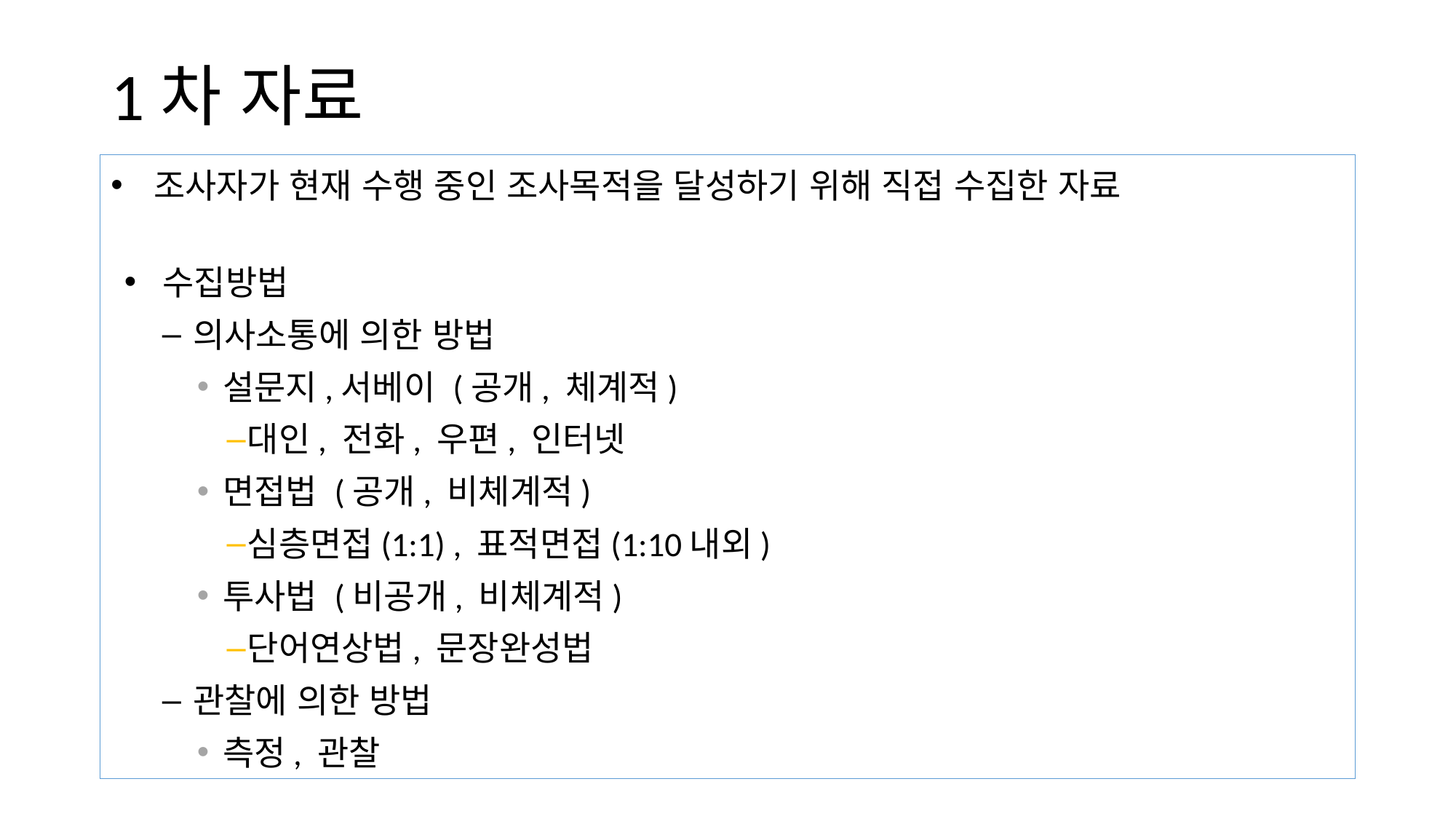

# 1차 자료
 조사자가 현재 수행 중인 조사목적을 달성하기 위해 직접 수집한 자료

수집방법
의사소통에 의한 방법
설문지,서베이 (공개, 체계적)
대인, 전화, 우편, 인터넷
면접법 (공개, 비체계적)
심층면접(1:1) , 표적면접(1:10내외)
투사법 (비공개, 비체계적)
단어연상법, 문장완성법
관찰에 의한 방법
측정, 관찰